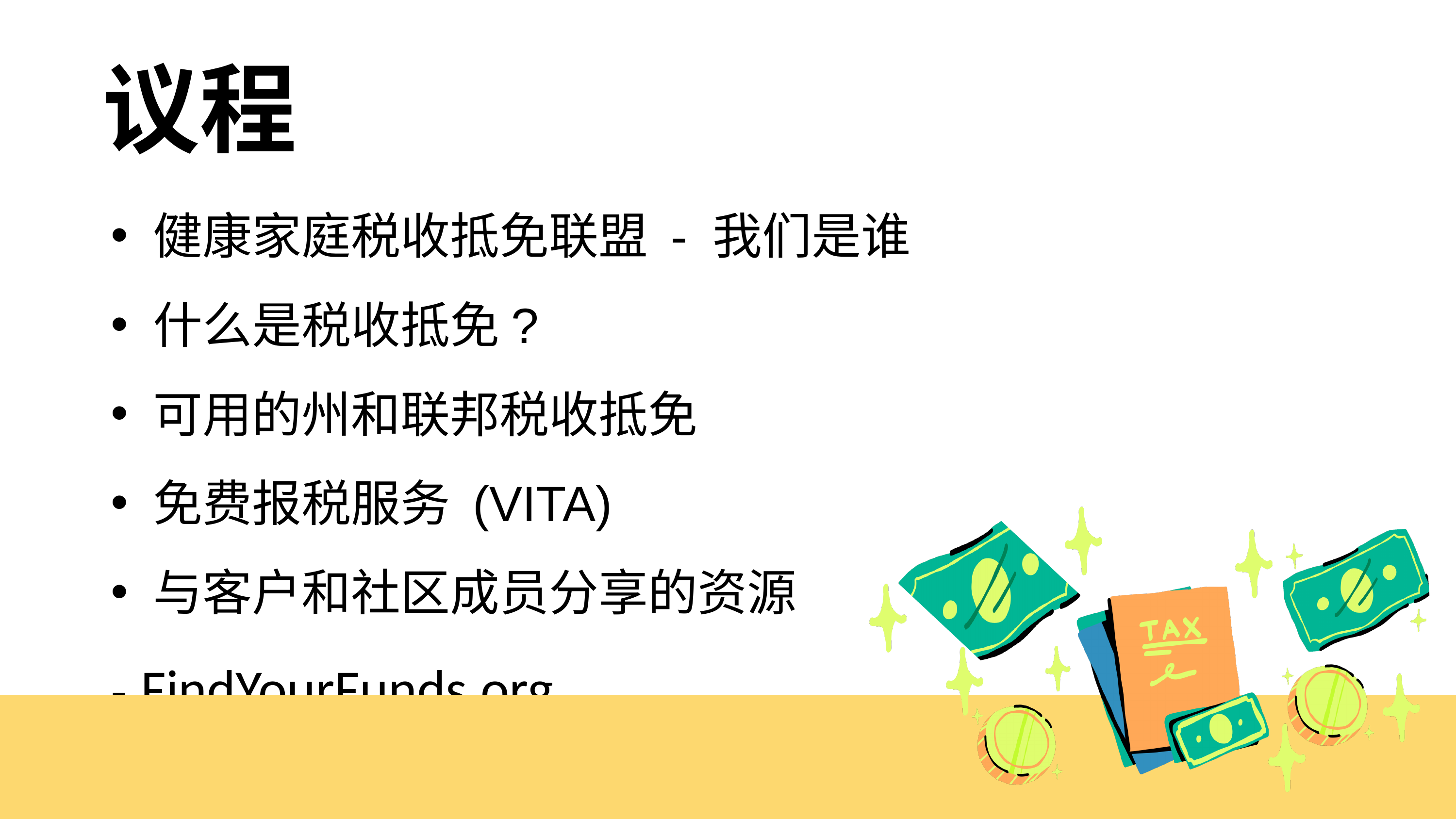

议程
健康家庭税收抵免联盟 - 我们是谁
什么是税收抵免?
可用的州和联邦税收抵免
免费报税服务 (VITA)
与客户和社区成员分享的资源
- FindYourFunds.org